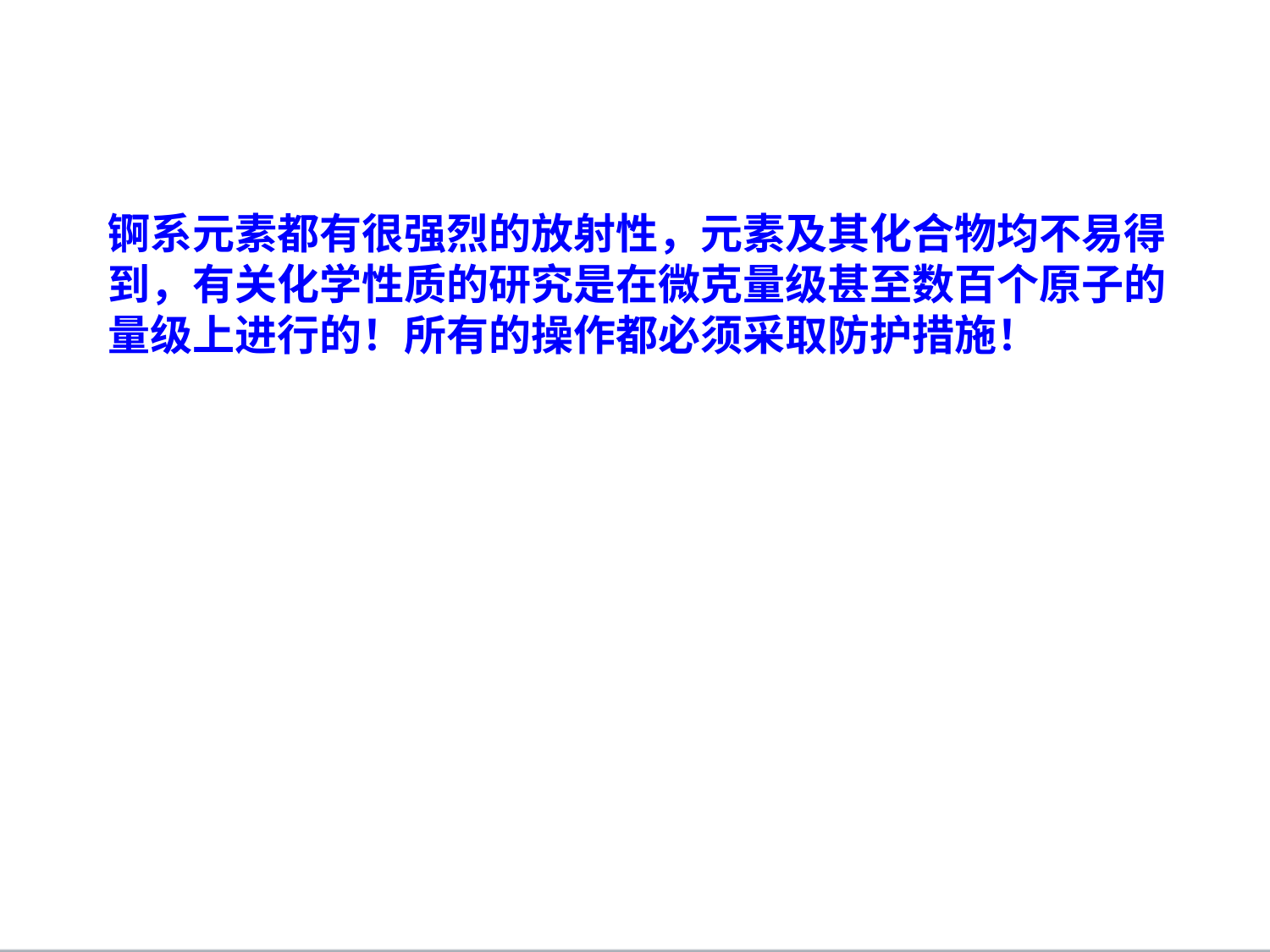

锕系元素都有很强烈的放射性，元素及其化合物均不易得到，有关化学性质的研究是在微克量级甚至数百个原子的量级上进行的！所有的操作都必须采取防护措施！